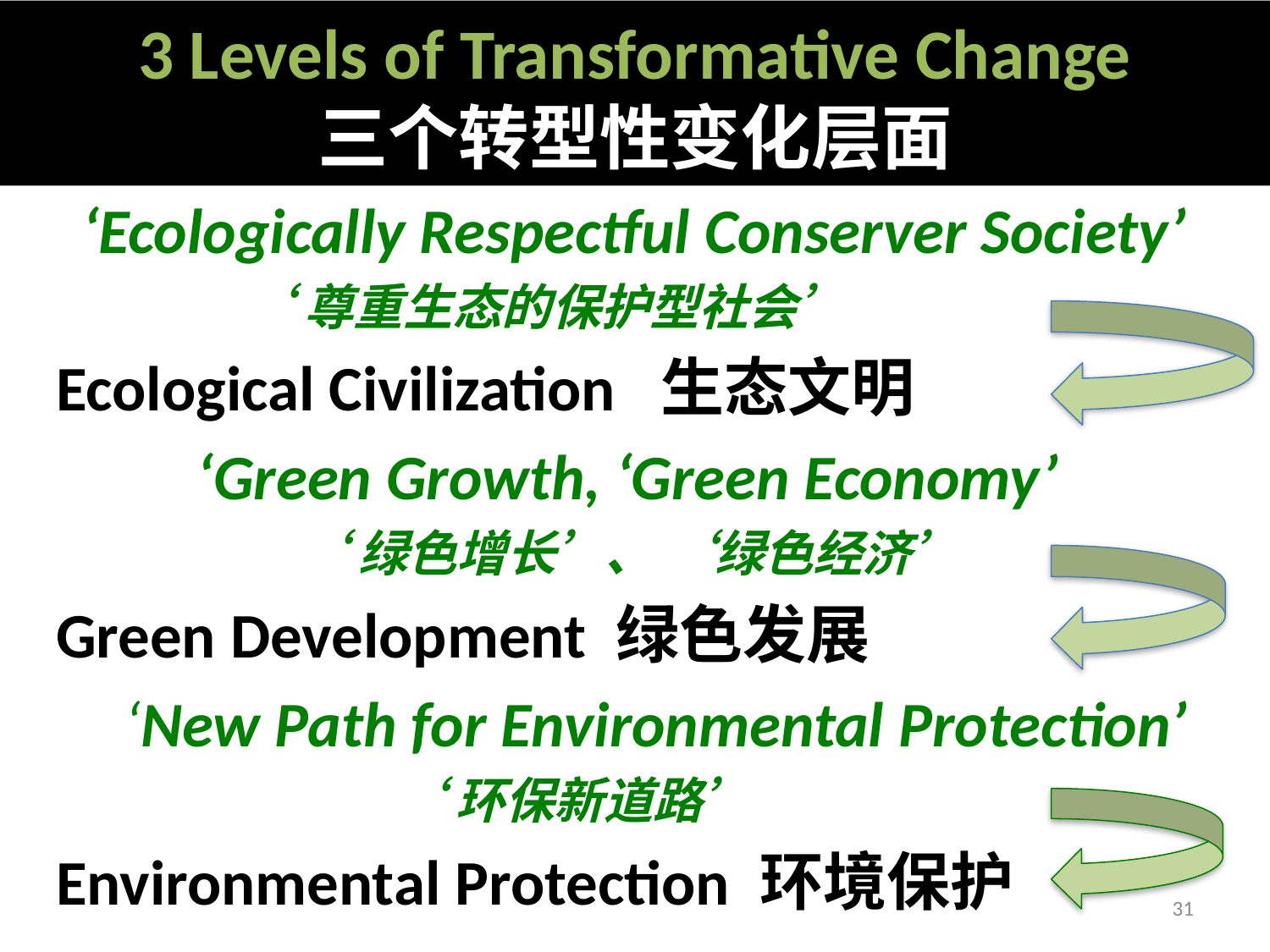

# 3 Levels of Transformative Change 三个转型性变化层面
‘Ecologically Respectful Conserver Society’
‘尊重生态的保护型社会’
   Ecological Civilization  生态文明
‘Green Growth, ‘Green Economy’
‘绿色增长’、 ‘绿色经济’
   Green Development 绿色发展
   ‘New Path for Environmental Protection’
‘环保新道路’
   Environmental Protection 环境保护

31